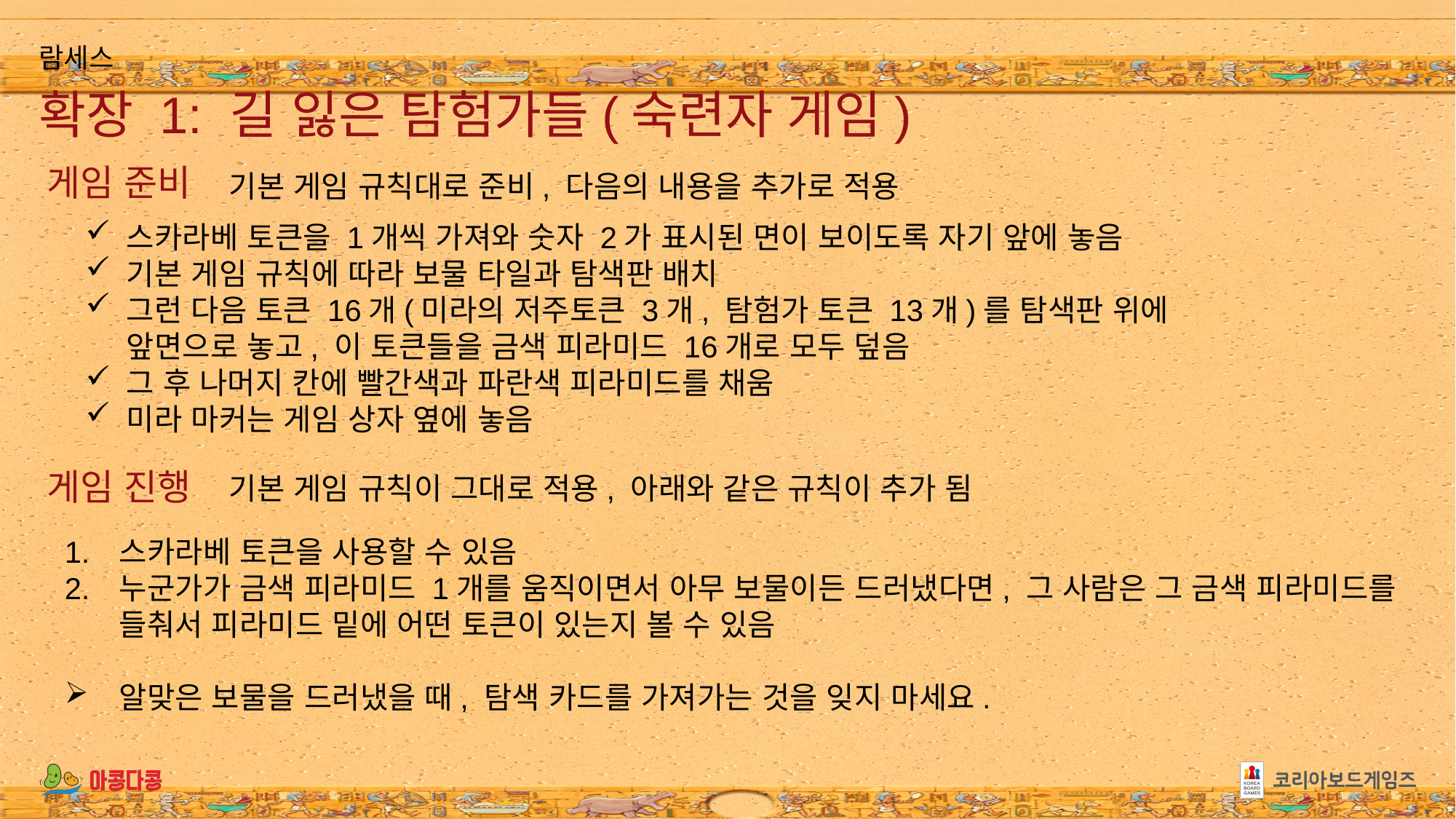

확장 1: 길 잃은 탐험가들(숙련자 게임)
게임 준비
기본 게임 규칙대로 준비, 다음의 내용을 추가로 적용

스카라베 토큰을 1개씩 가져와 숫자 2가 표시된 면이 보이도록 자기 앞에 놓음
기본 게임 규칙에 따라 보물 타일과 탐색판 배치
그런 다음 토큰 16개(미라의 저주토큰 3개, 탐험가 토큰 13개)를 탐색판 위에 앞면으로 놓고, 이 토큰들을 금색 피라미드 16개로 모두 덮음
그 후 나머지 칸에 빨간색과 파란색 피라미드를 채움
미라 마커는 게임 상자 옆에 놓음
게임 진행
기본 게임 규칙이 그대로 적용, 아래와 같은 규칙이 추가 됨
스카라베 토큰을 사용할 수 있음
누군가가 금색 피라미드 1개를 움직이면서 아무 보물이든 드러냈다면, 그 사람은 그 금색 피라미드를 들춰서 피라미드 밑에 어떤 토큰이 있는지 볼 수 있음

알맞은 보물을 드러냈을 때, 탐색 카드를 가져가는 것을 잊지 마세요.